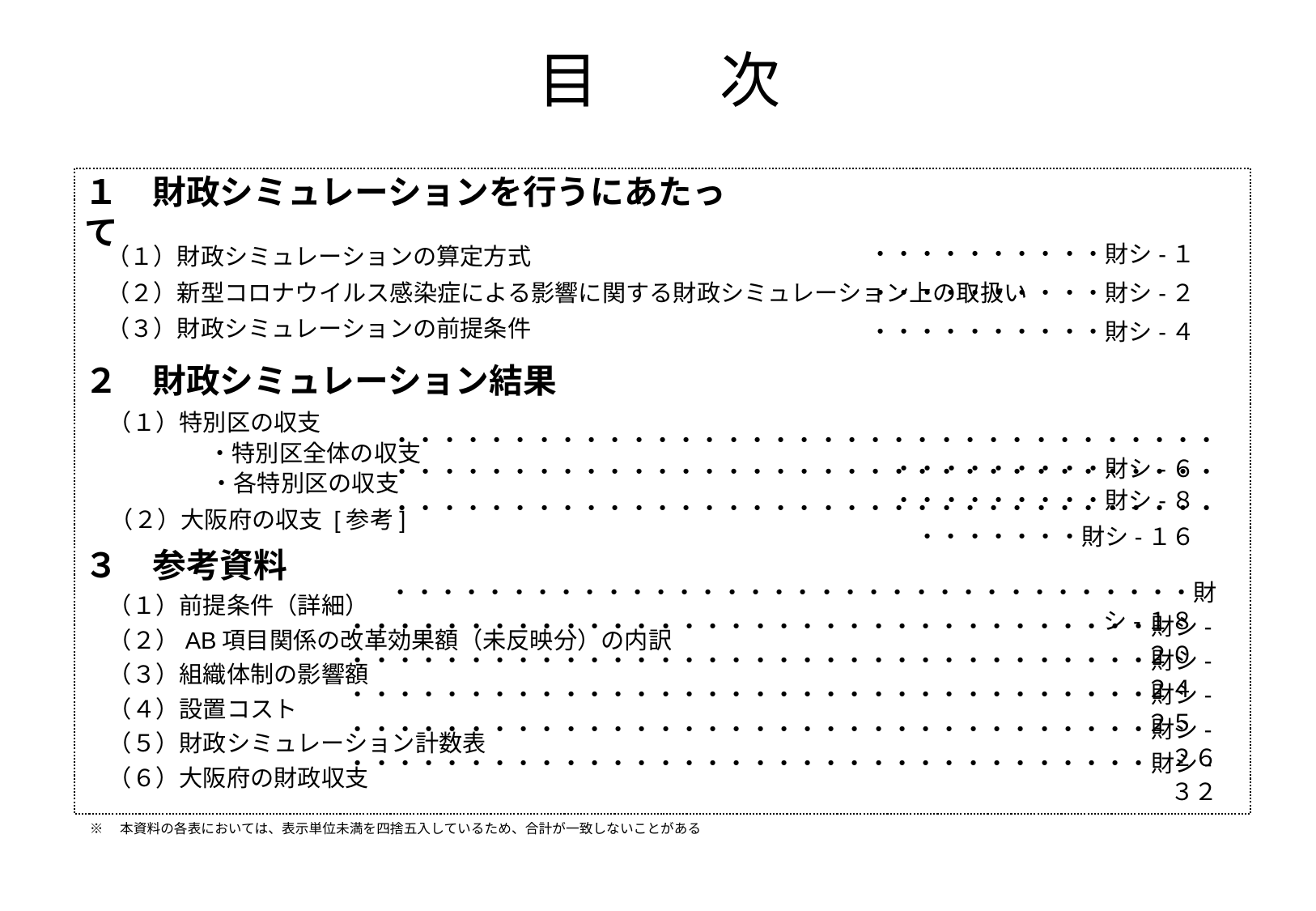

目　　次

１　財政シミュレーションを行うにあたって
・・・・・・・・・・財シ-１
　（１）財政シミュレーションの算定方式
・・・・・・・・・・財シ-２
　（２）新型コロナウイルス感染症による影響に関する財政シミュレーション上の取扱い
・・・・・・・・・・財シ-４
　（３）財政シミュレーションの前提条件
２　財政シミュレーション結果
　（１）特別区の収支
・・・・・・・・・・・・・・・・・・・・・・・・・・・・・・・・・・・・・・・・・・・・財シ-６
　　　　　 ・特別区全体の収支
・・・・・・・・・・・・・・・・・・・・・・・・・・・・・・・・・・・・・・・・・・・・財シ-８
　　　　　 ・各特別区の収支
・・・・・・・・・・・・・・・・・・・・・・・・・・・・・・・・・・・・・・・・・・財シ-１６
　（２）大阪府の収支 [参考]
３　参考資料
　（１）前提条件（詳細）
・・・・・・・・・・・・・・・・・・・・・・・・・・・・・・・・・・財シ-１８
　（２）AB項目関係の改革効果額（未反映分）の内訳
・・・・・・・・・・・・・・・・・・・・・・・・・・・・・・・・・・財シ-２０
　（３）組織体制の影響額
・・・・・・・・・・・・・・・・・・・・・・・・・・・・・・・・・・財シ-２４
　（４）設置コスト
・・・・・・・・・・・・・・・・・・・・・・・・・・・・・・・・・・財シ-２５
・・・・・・・・・・・・・・・・・・・・・・・・・・・・・・・・・・財シ-２６
　（５）財政シミュレーション計数表
・・・・・・・・・・・・・・・・・・・・・・・・・・・・・・・・・・財シ-３２
　（６）大阪府の財政収支
※　本資料の各表においては、表示単位未満を四捨五入しているため、合計が一致しないことがある